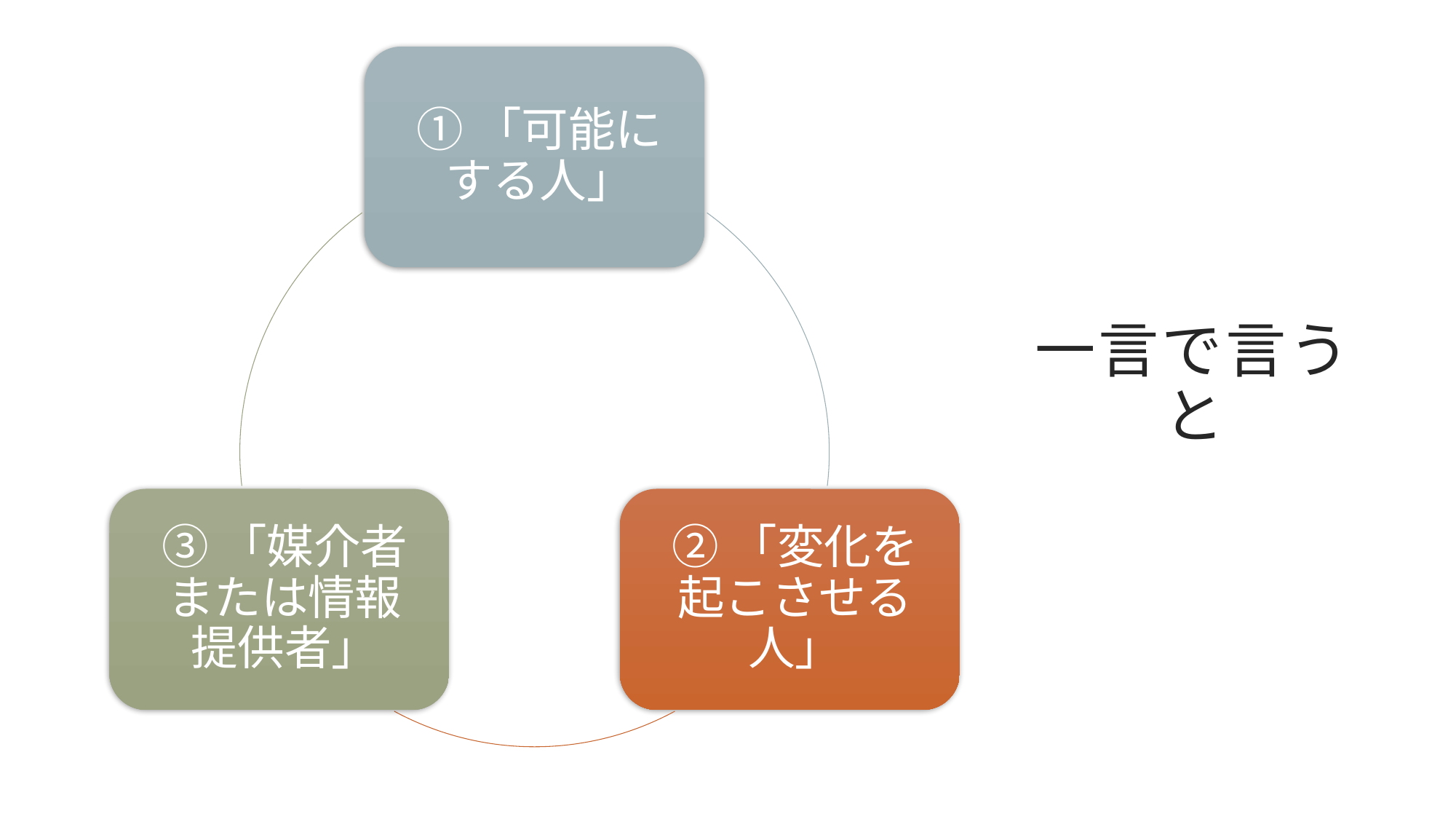

①「可能にする人」
②「変化を起こさせる人」
③「媒介者または情報提供者」
# 一言で言うと